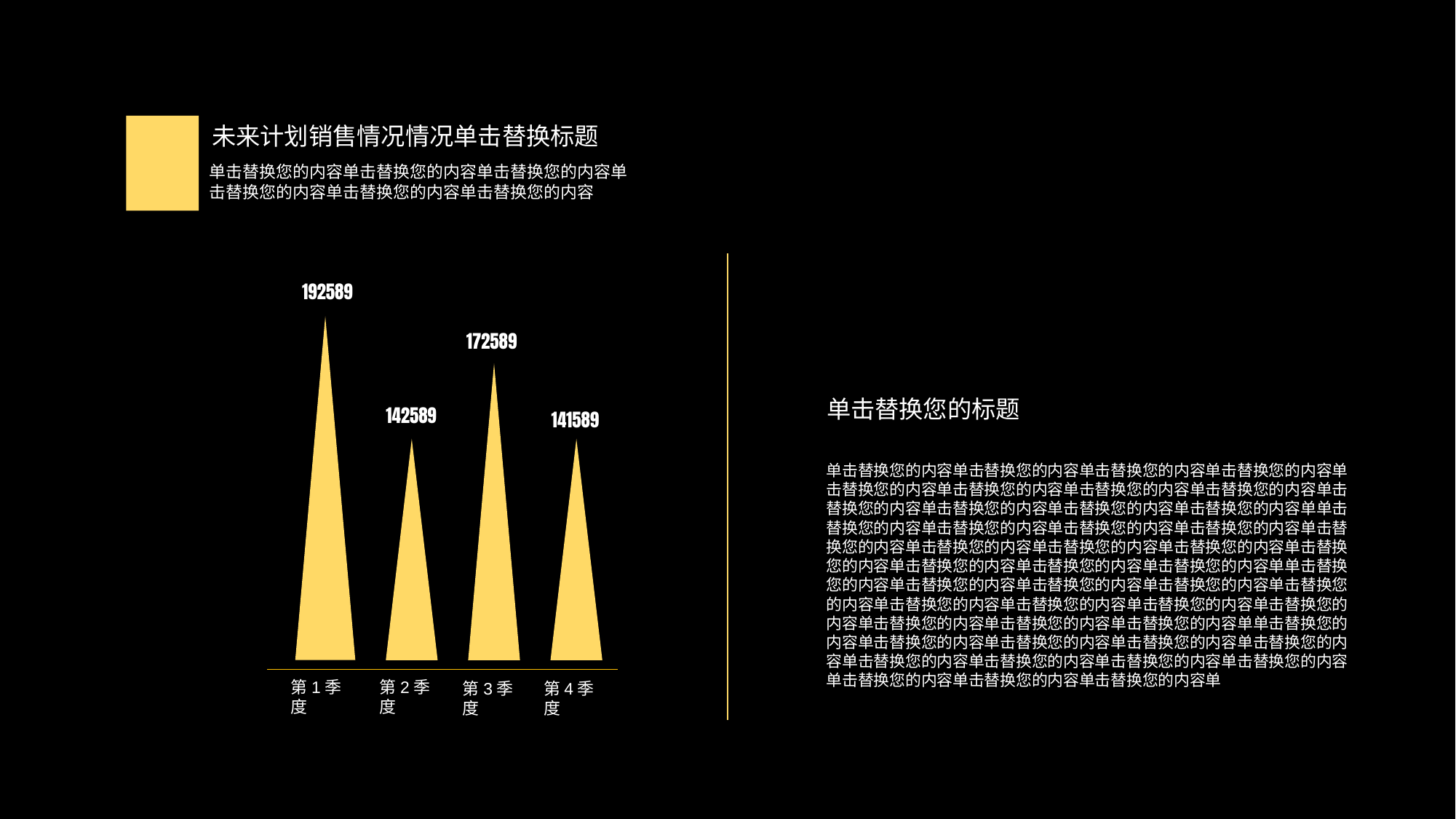

未来计划销售情况情况单击替换标题
单击替换您的内容单击替换您的内容单击替换您的内容单击替换您的内容单击替换您的内容单击替换您的内容
192589

172589

142589
141589

第1季度
第2季度
第3季度
第4季度
单击替换您的标题
单击替换您的内容单击替换您的内容单击替换您的内容单击替换您的内容单击替换您的内容单击替换您的内容单击替换您的内容单击替换您的内容单击替换您的内容单击替换您的内容单击替换您的内容单击替换您的内容单单击替换您的内容单击替换您的内容单击替换您的内容单击替换您的内容单击替换您的内容单击替换您的内容单击替换您的内容单击替换您的内容单击替换您的内容单击替换您的内容单击替换您的内容单击替换您的内容单单击替换您的内容单击替换您的内容单击替换您的内容单击替换您的内容单击替换您的内容单击替换您的内容单击替换您的内容单击替换您的内容单击替换您的内容单击替换您的内容单击替换您的内容单击替换您的内容单单击替换您的内容单击替换您的内容单击替换您的内容单击替换您的内容单击替换您的内容单击替换您的内容单击替换您的内容单击替换您的内容单击替换您的内容单击替换您的内容单击替换您的内容单击替换您的内容单